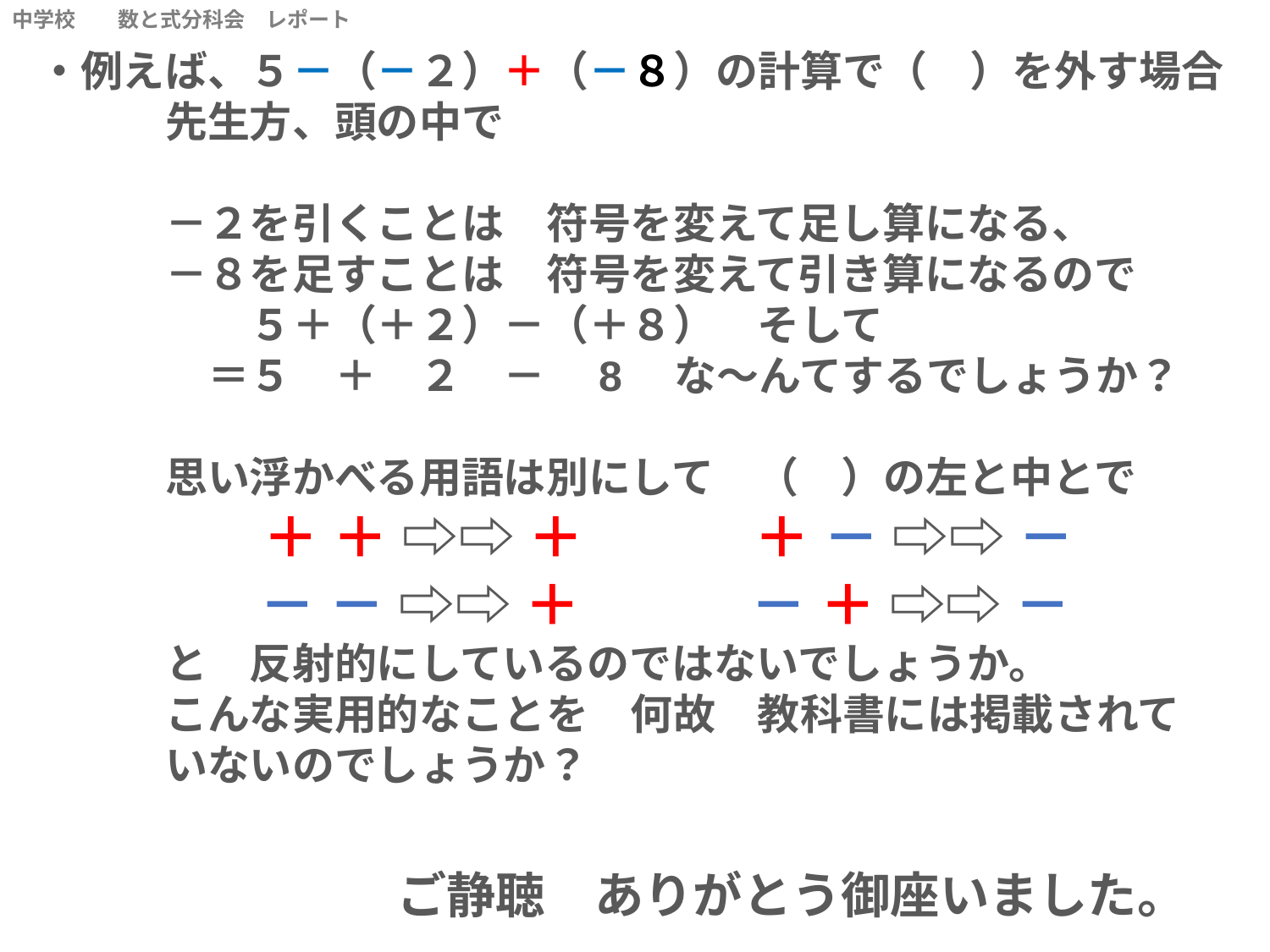

中学校　　数と式分科会　レポート
・例えば、５－（－２）＋（－８）の計算で（　）を外す場合
　　　先生方、頭の中で

　　　－２を引くことは　符号を変えて足し算になる、
　　　－８を足すことは　符号を変えて引き算になるので
　　　　　５＋（＋２）－（＋８）　そして
　　　　＝５　＋　２　－　8　な～んてするでしょうか？

　　　思い浮かべる用語は別にして　（　）の左と中とで
　　　　　 ＋ ＋ ⇨⇨ ＋　　　＋ － ⇨⇨ －
　　　　　 － － ⇨⇨ ＋　　　－ ＋ ⇨⇨ －
　　　と　反射的にしているのではないでしょうか。
　　　こんな実用的なことを　何故　教科書には掲載されて
　　　いないのでしょうか？
ご静聴　ありがとう御座いました。